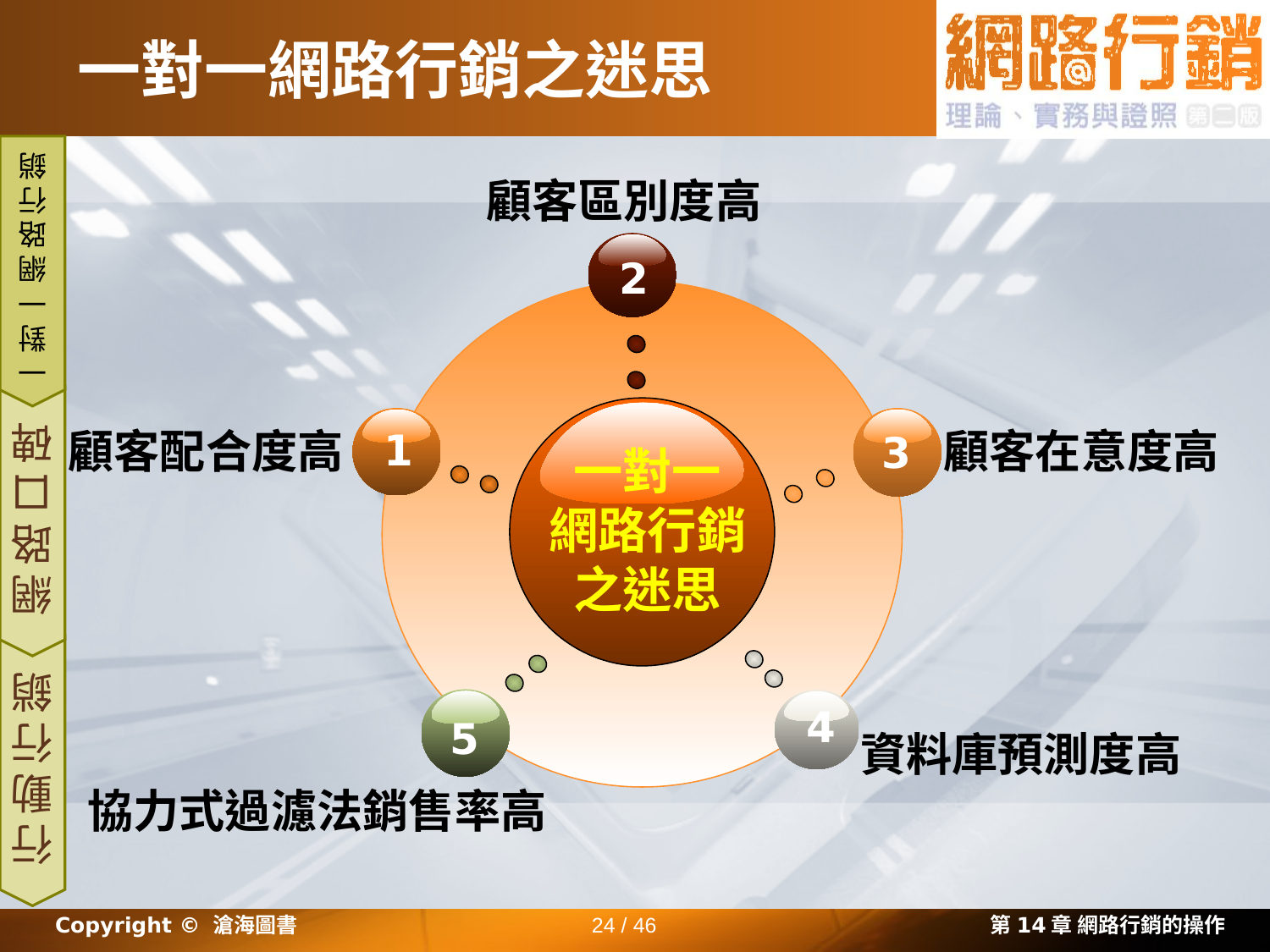

# 一對一網路行銷之迷思
顧客區別度高

2

一對一網路行銷

1
顧客配合度高

3
顧客在意度高

一對一
網路行銷
之迷思
網路口碑

4
資料庫預測度高

5
協力式過濾法銷售率高
行動行銷
Copyright © 滄海圖書
24 / 46
第14章 網路行銷的操作